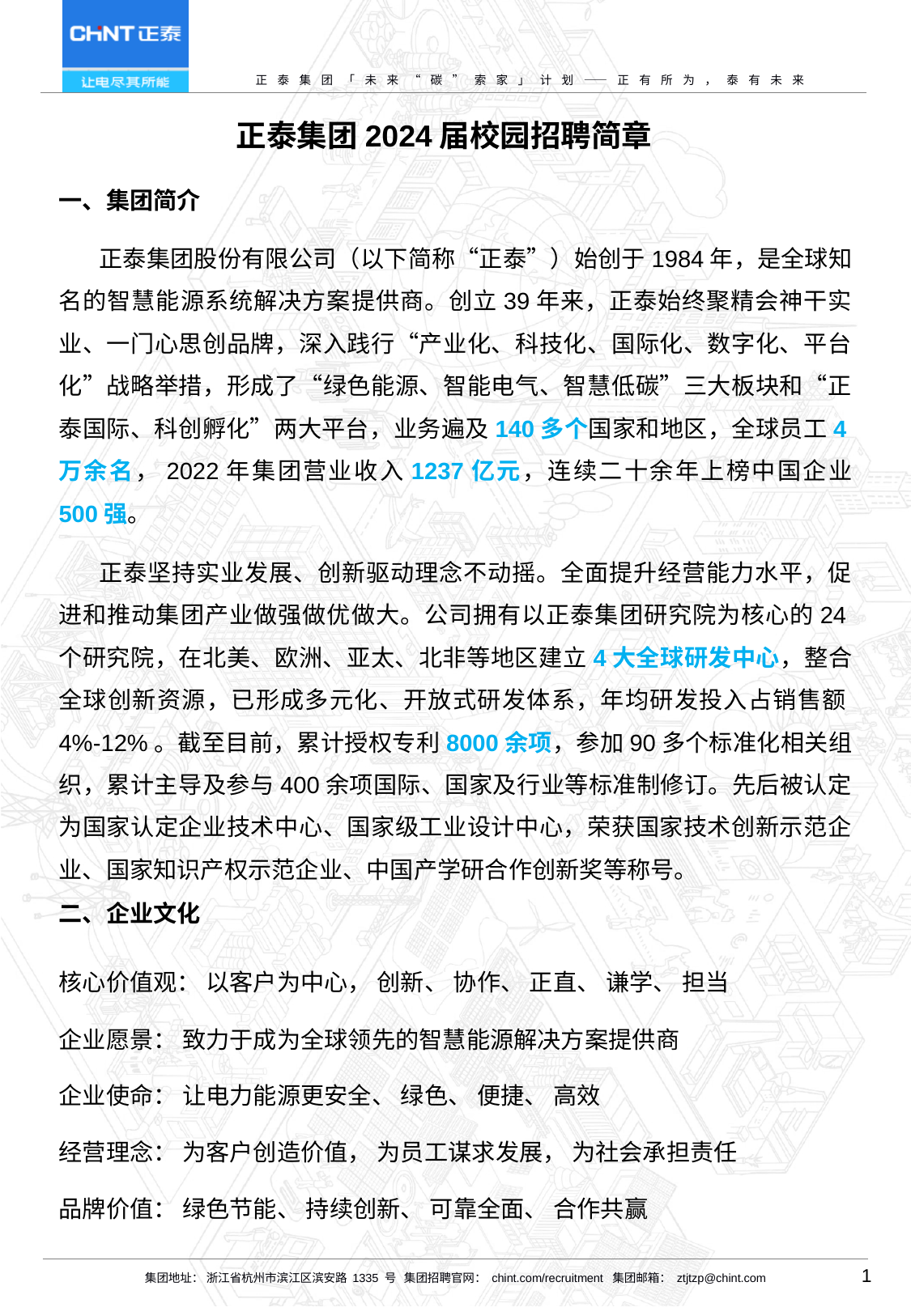

正泰集团2024届校园招聘简章
一、集团简介
正泰集团股份有限公司（以下简称“正泰”）始创于1984年，是全球知名的智慧能源系统解决方案提供商。创立39年来，正泰始终聚精会神干实业、一门心思创品牌，深入践行“产业化、科技化、国际化、数字化、平台化”战略举措，形成了“绿色能源、智能电气、智慧低碳”三大板块和“正泰国际、科创孵化”两大平台，业务遍及140多个国家和地区，全球员工4万余名，2022年集团营业收入1237亿元，连续二十余年上榜中国企业 500强。
正泰坚持实业发展、创新驱动理念不动摇。全面提升经营能力水平，促进和推动集团产业做强做优做大。公司拥有以正泰集团研究院为核心的24个研究院，在北美、欧洲、亚太、北非等地区建立4大全球研发中心，整合全球创新资源，已形成多元化、开放式研发体系，年均研发投入占销售额4%-12%。截至目前，累计授权专利8000余项，参加90多个标准化相关组织，累计主导及参与400余项国际、国家及行业等标准制修订。先后被认定为国家认定企业技术中心、国家级工业设计中心，荣获国家技术创新示范企业、国家知识产权示范企业、中国产学研合作创新奖等称号。
二、企业文化
核心价值观： 以客户为中心， 创新、 协作、 正直、 谦学、 担当
企业愿景： 致力于成为全球领先的智慧能源解决方案提供商
企业使命： 让电力能源更安全、 绿色、 便捷、 高效
经营理念： 为客户创造价值， 为员工谋求发展， 为社会承担责任
品牌价值： 绿色节能、 持续创新、 可靠全面、 合作共赢
1